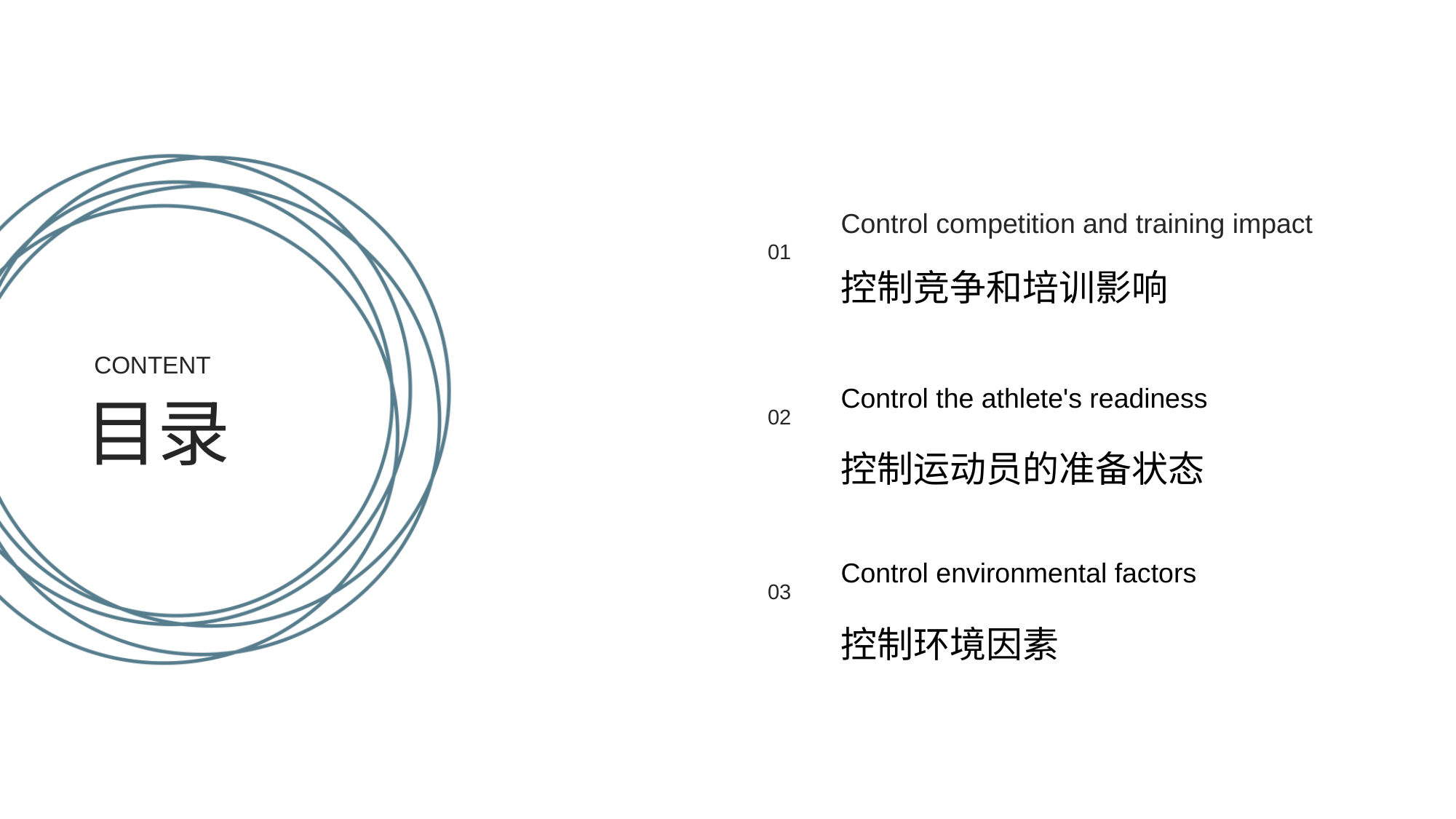

Control competition and training impact

控制竞争和培训影响
01
CONTENT
Control the athlete's readiness

控制运动员的准备状态
02
目录
Control environmental factors

控制环境因素
03